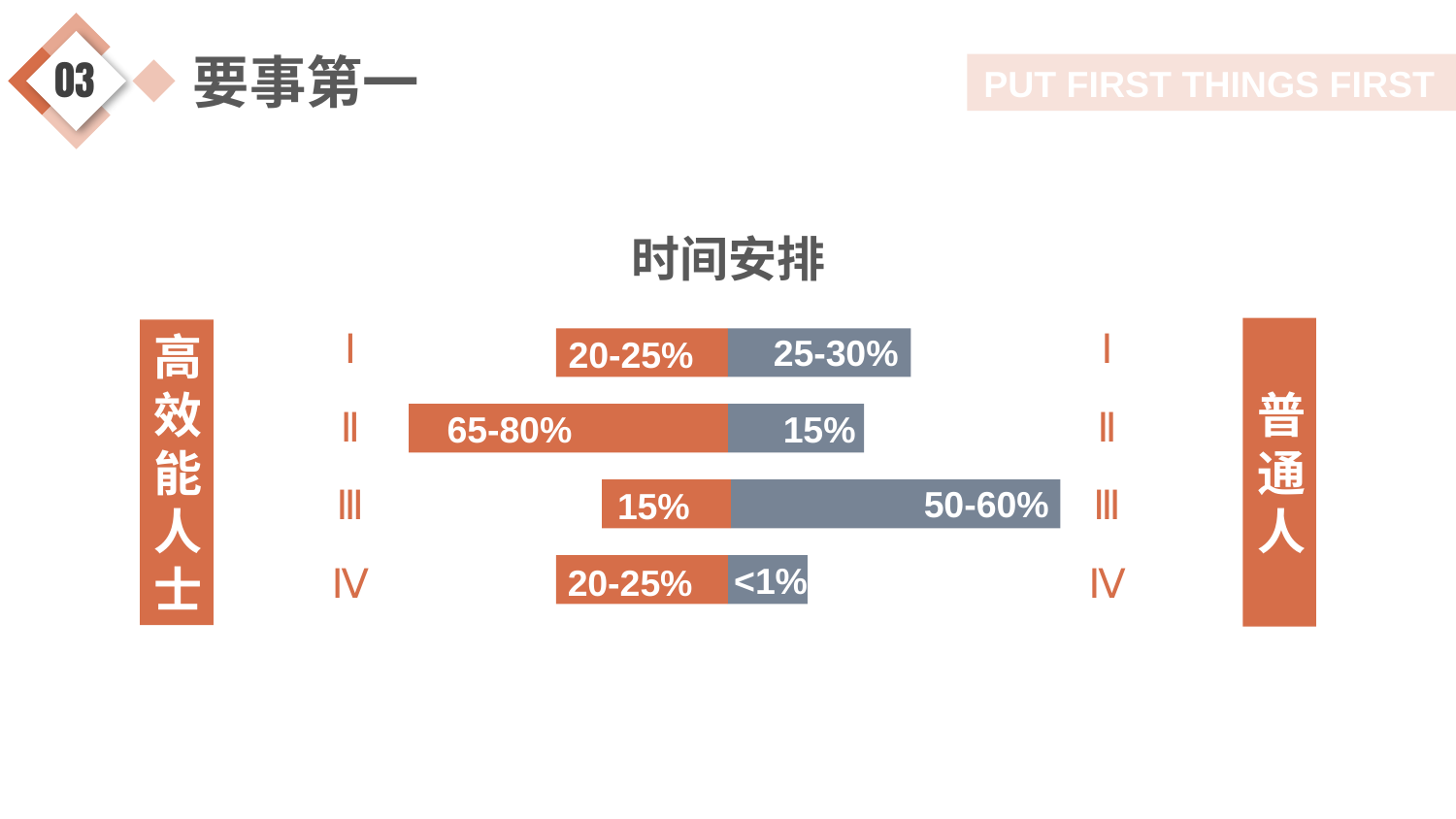

时间安排
Ⅰ
Ⅱ
Ⅲ
Ⅳ
Ⅰ
Ⅱ
Ⅲ
Ⅳ
高效能人士
普通人

25-30%

20-25%

65-80%

15%
50-60%

15%

20-25%
<1%